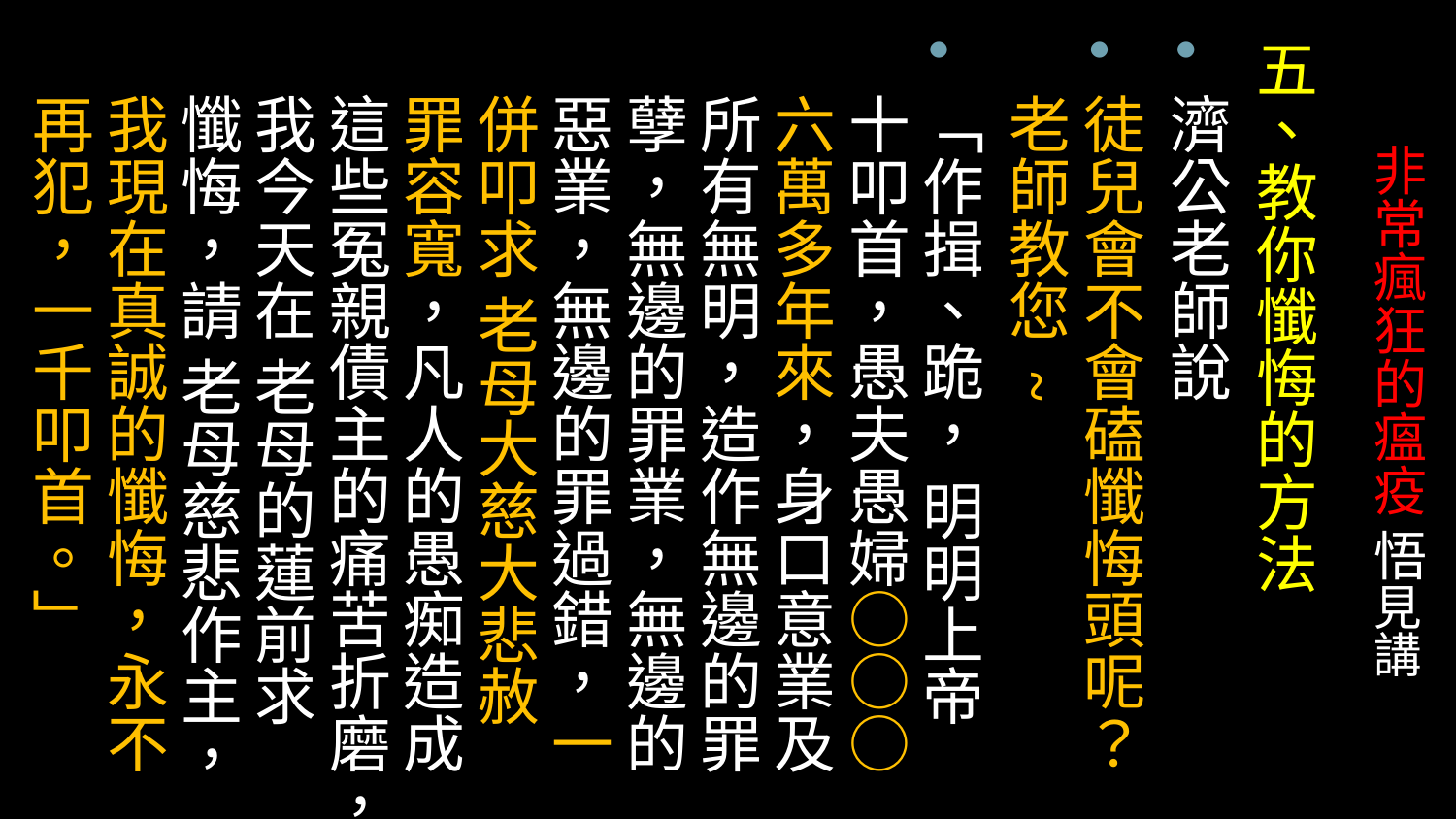

五、教你懺悔的方法
濟公老師說
徒兒會不會磕懺悔頭呢？老師教您 ~
「作揖、跪， 明明上帝十叩首，愚夫愚婦○○○六萬多年來，身口意業及所有無明，造作無邊的罪孽，無邊的罪業，無邊的惡業，無邊的罪過錯，一併叩求 老母大慈大悲赦罪容寬，凡人的愚痴造成這些冤親債主的痛苦折磨，我今天在 老母的蓮前求懺悔，請 老母慈悲作主，我現在真誠的懺悔，永不再犯，一千叩首。」
# 非常瘋狂的瘟疫 悟見講